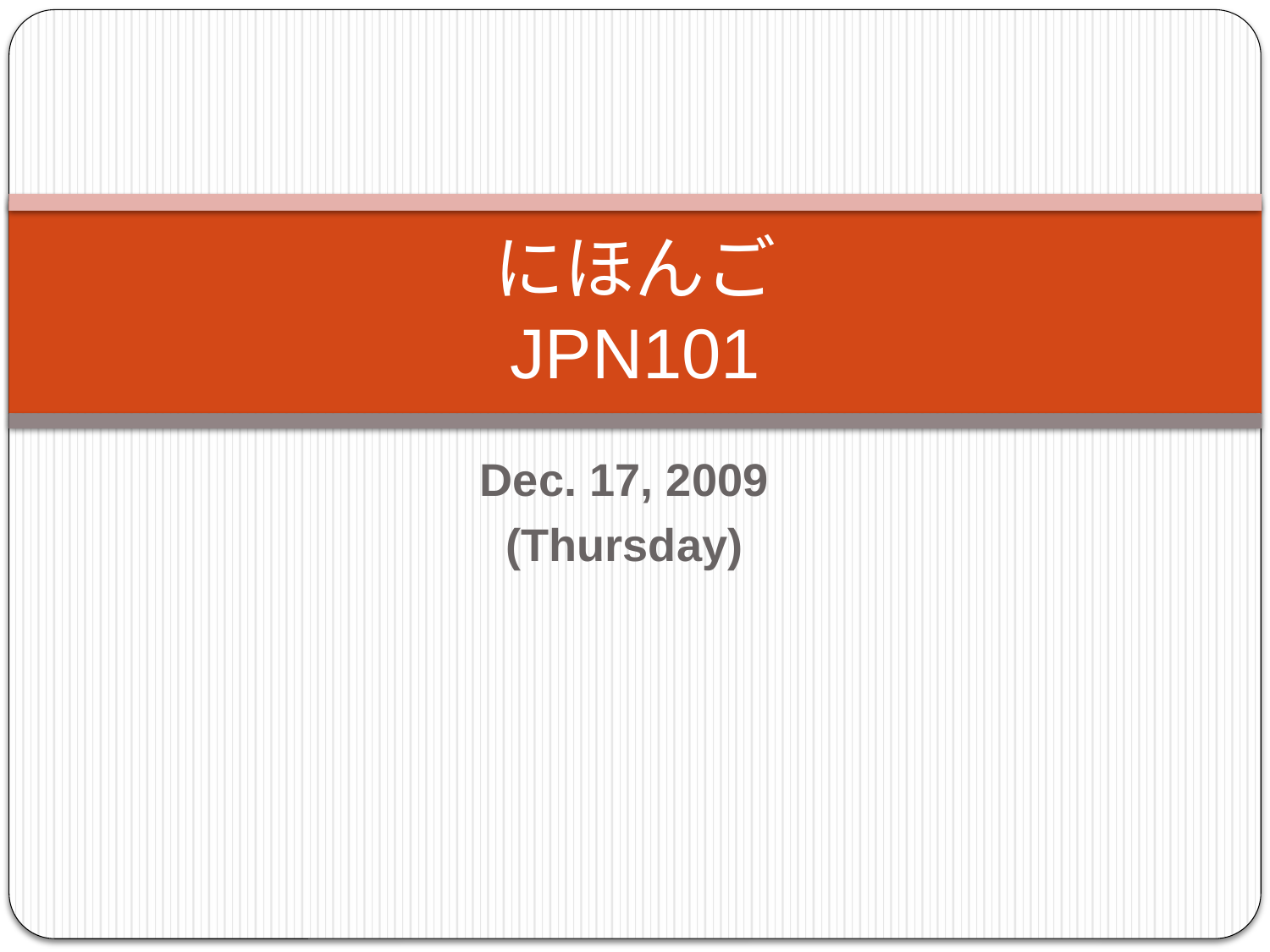

# にほんご JPN101
Dec. 17, 2009
(Thursday)